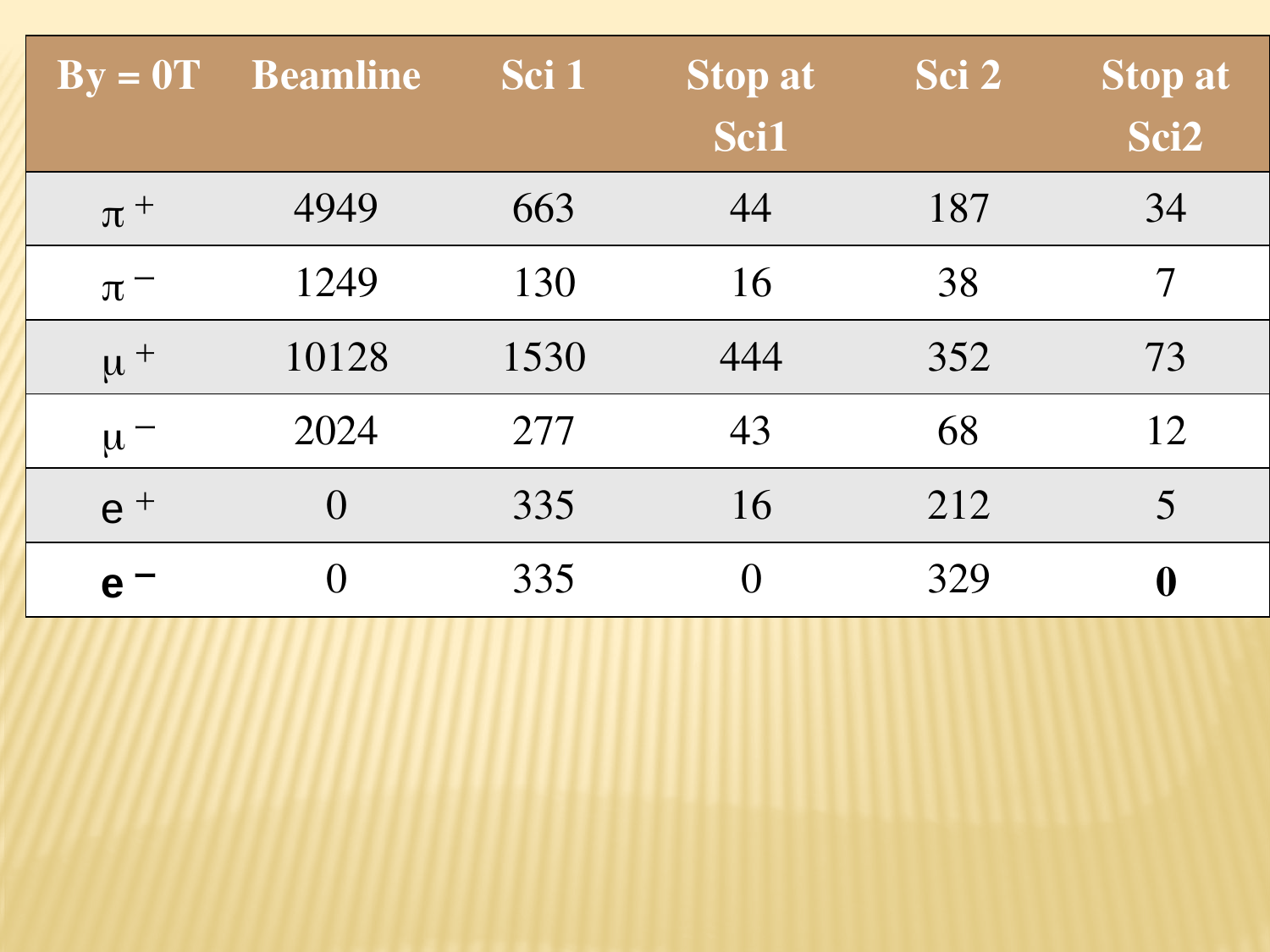

| By = 0T | Beamline | Sci 1 | Stop at Sci1 | Sci 2 | Stop at Sci2 |
| --- | --- | --- | --- | --- | --- |
| π＋ | 4949 | 663 | 44 | 187 | 34 |
| πー | 1249 | 130 | 16 | 38 | 7 |
| μ＋ | 10128 | 1530 | 444 | 352 | 73 |
| μー | 2024 | 277 | 43 | 68 | 12 |
| e＋ | 0 | 335 | 16 | 212 | 5 |
| eー | 0 | 335 | 0 | 329 | 0 |
#